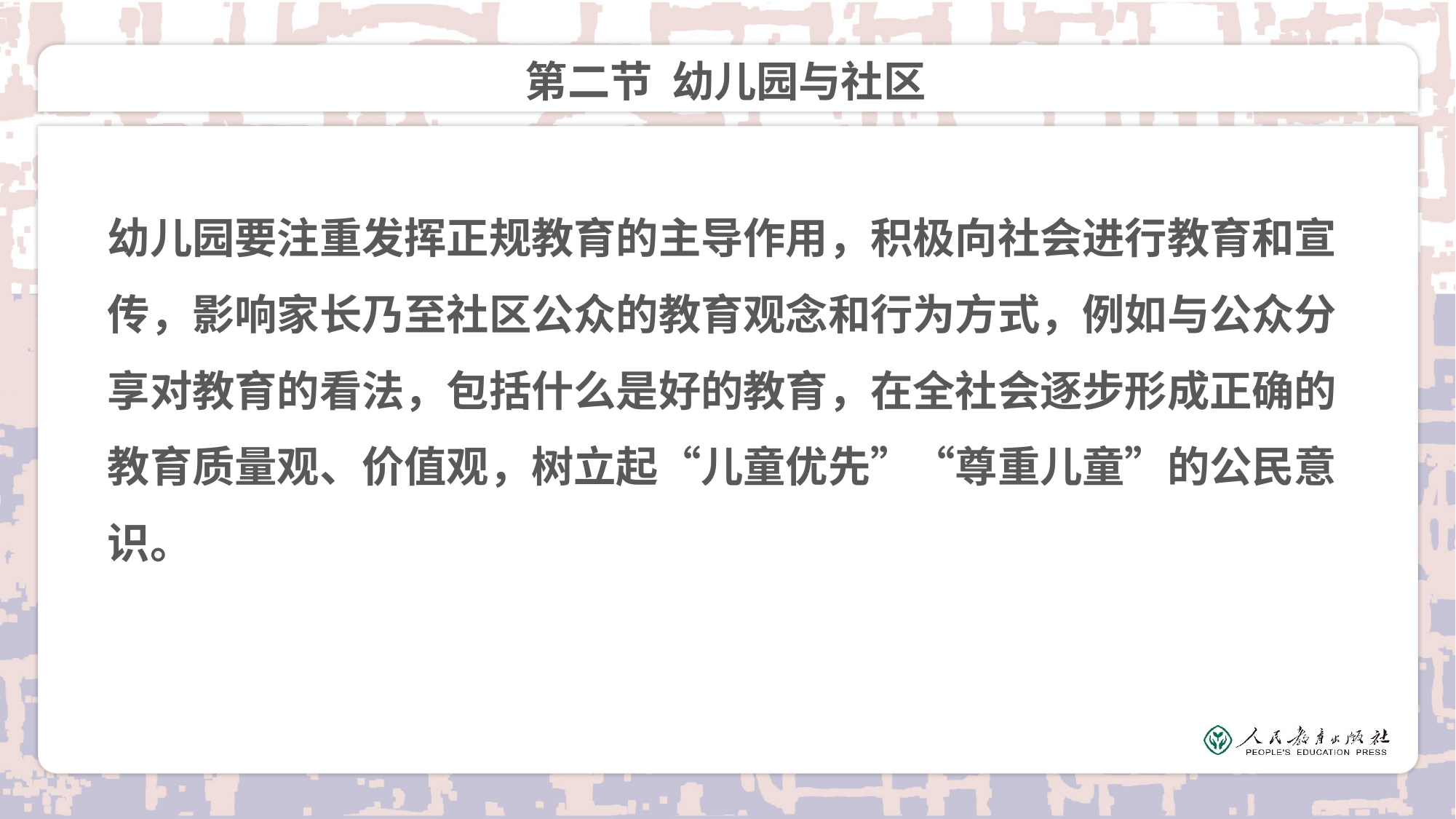

# 第二节  幼儿园与社区
幼儿园要注重发挥正规教育的主导作用，积极向社会进行教育和宣传，影响家长乃至社区公众的教育观念和行为方式，例如与公众分享对教育的看法，包括什么是好的教育，在全社会逐步形成正确的教育质量观、价值观，树立起“儿童优先”“尊重儿童”的公民意识。